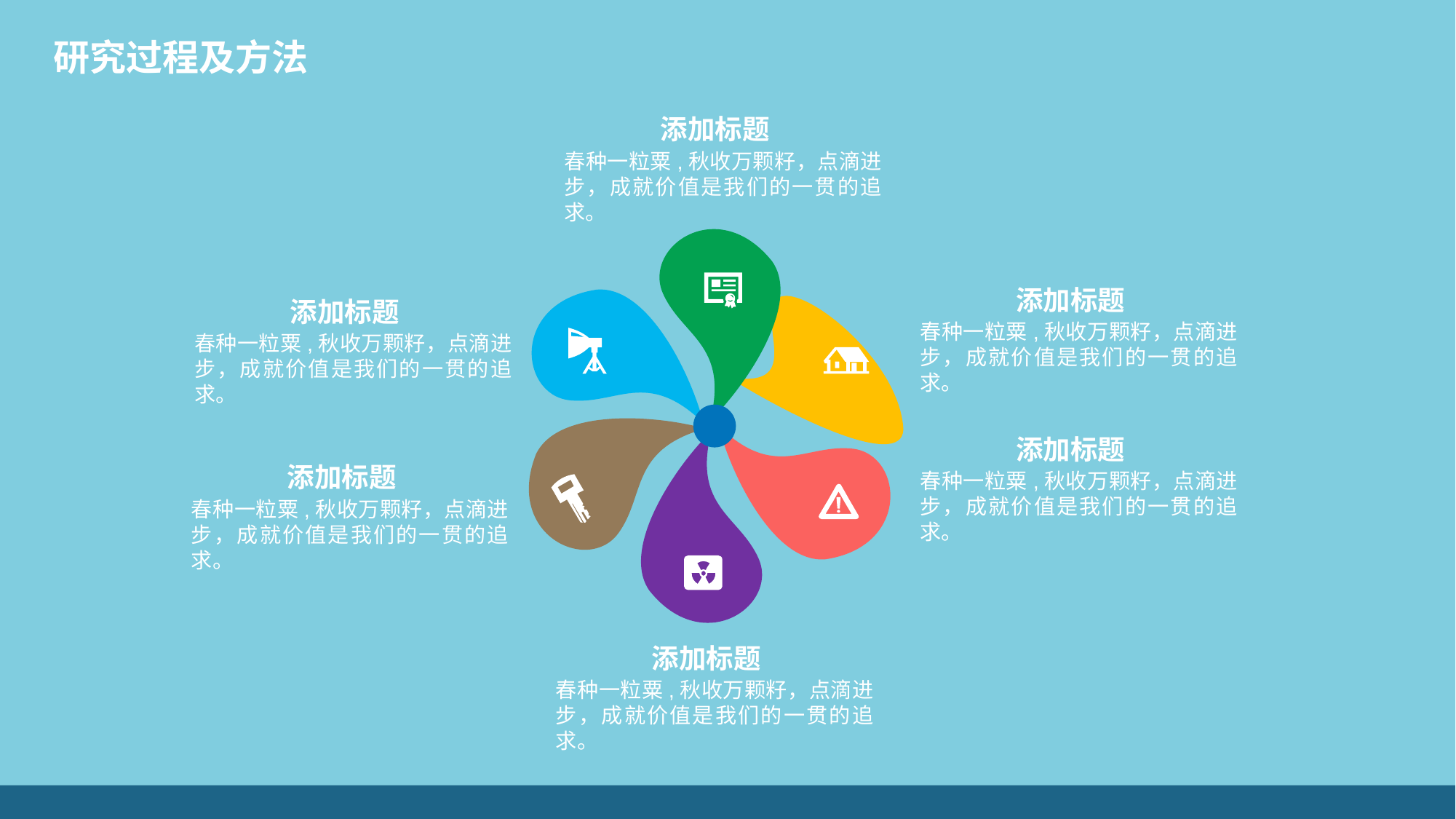

研究过程及方法
添加标题
春种一粒粟,秋收万颗籽，点滴进步，成就价值是我们的一贯的追求。

添加标题
春种一粒粟,秋收万颗籽，点滴进步，成就价值是我们的一贯的追求。
添加标题
春种一粒粟,秋收万颗籽，点滴进步，成就价值是我们的一贯的追求。
添加标题
春种一粒粟,秋收万颗籽，点滴进步，成就价值是我们的一贯的追求。
添加标题
春种一粒粟,秋收万颗籽，点滴进步，成就价值是我们的一贯的追求。
添加标题
春种一粒粟,秋收万颗籽，点滴进步，成就价值是我们的一贯的追求。